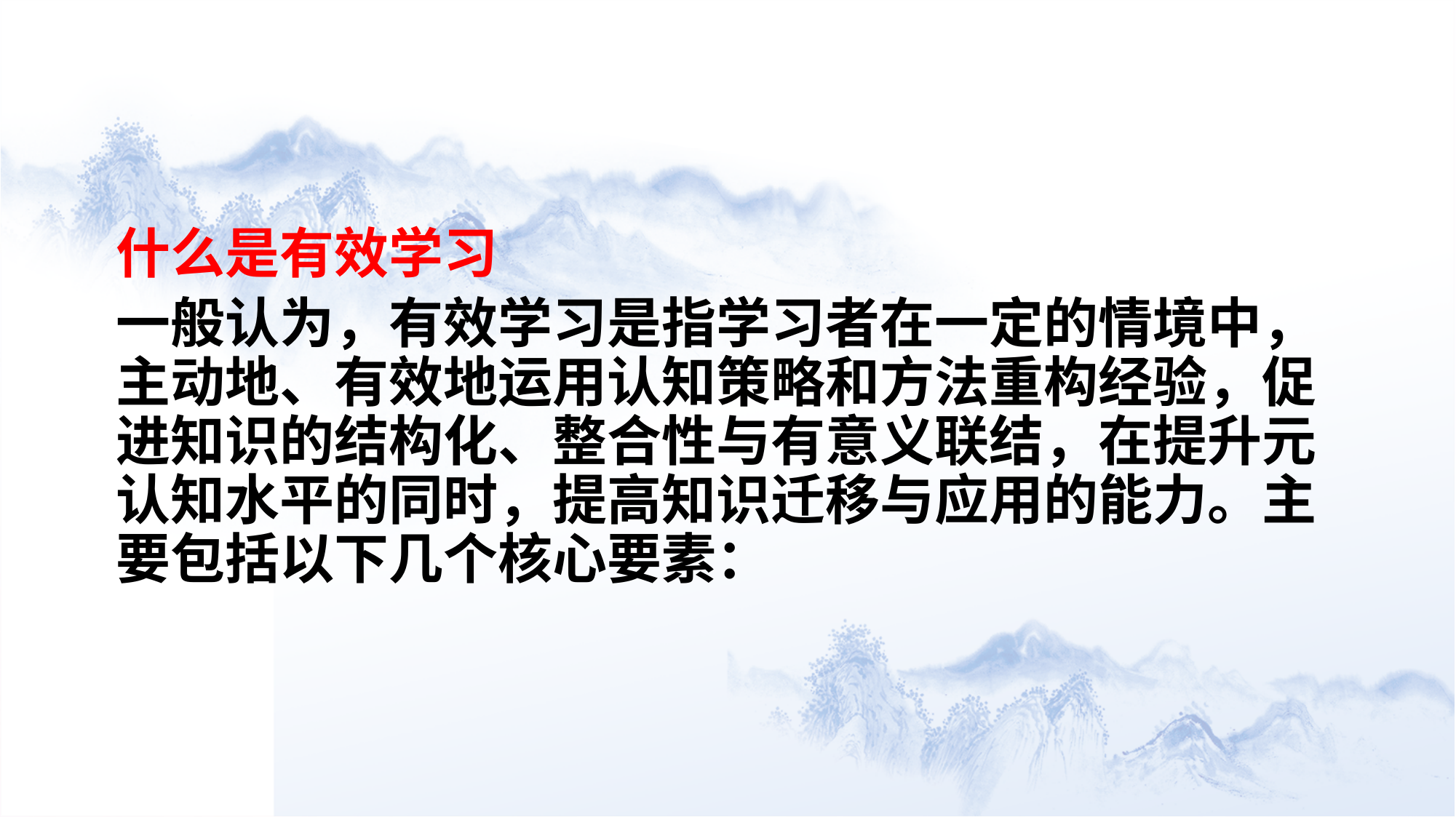

什么是有效学习
一般认为，有效学习是指学习者在一定的情境中，主动地、有效地运用认知策略和方法重构经验，促进知识的结构化、整合性与有意义联结，在提升元认知水平的同时，提高知识迁移与应用的能力。主要包括以下几个核心要素：